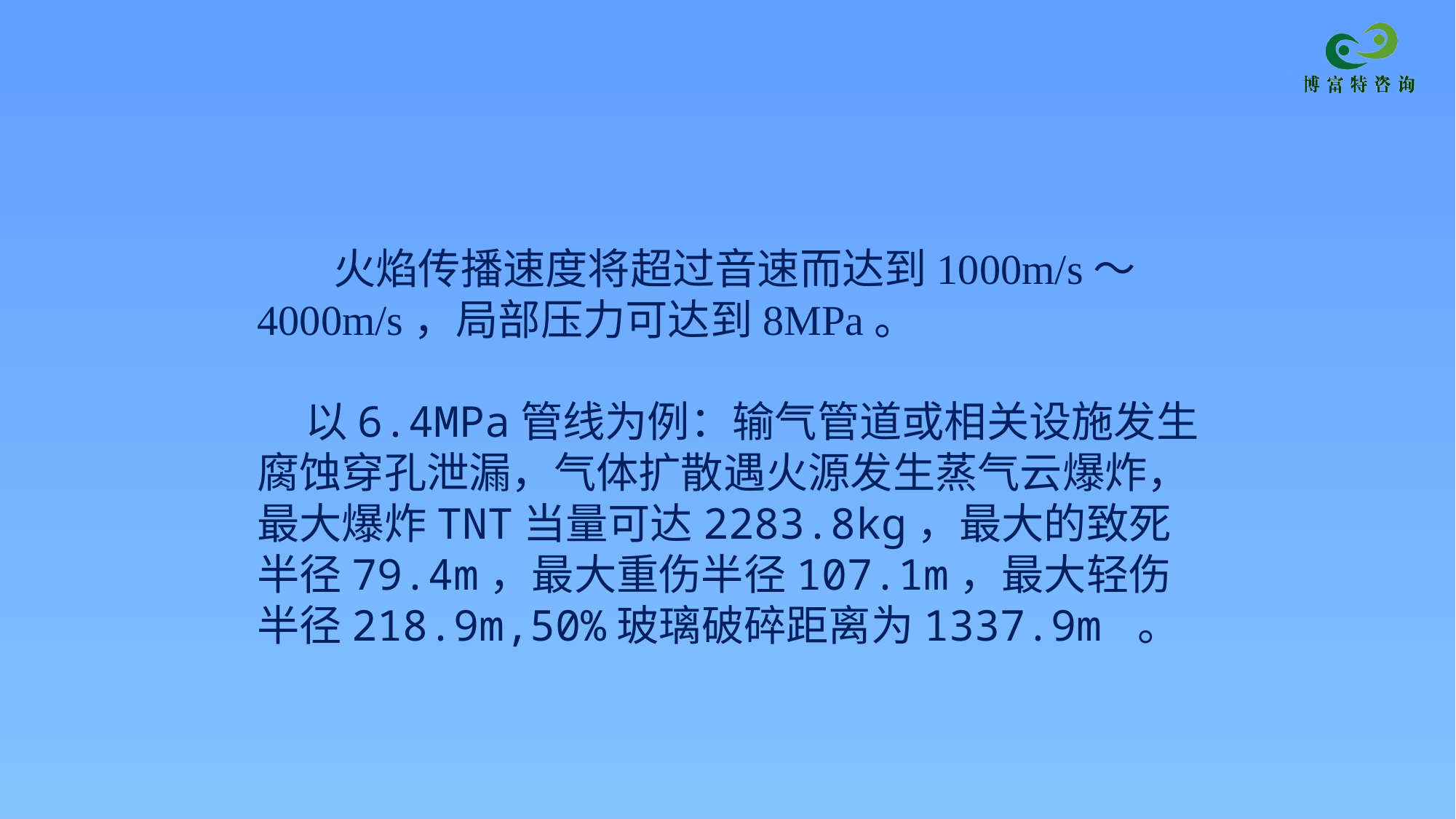

火焰传播速度将超过音速而达到1000m/s～4000m/s，局部压力可达到8MPa。

    以6.4MPa管线为例：输气管道或相关设施发生腐蚀穿孔泄漏，气体扩散遇火源发生蒸气云爆炸，最大爆炸TNT当量可达2283.8kg，最大的致死半径79.4m，最大重伤半径107.1m，最大轻伤半径218.9m,50%玻璃破碎距离为1337.9m 。